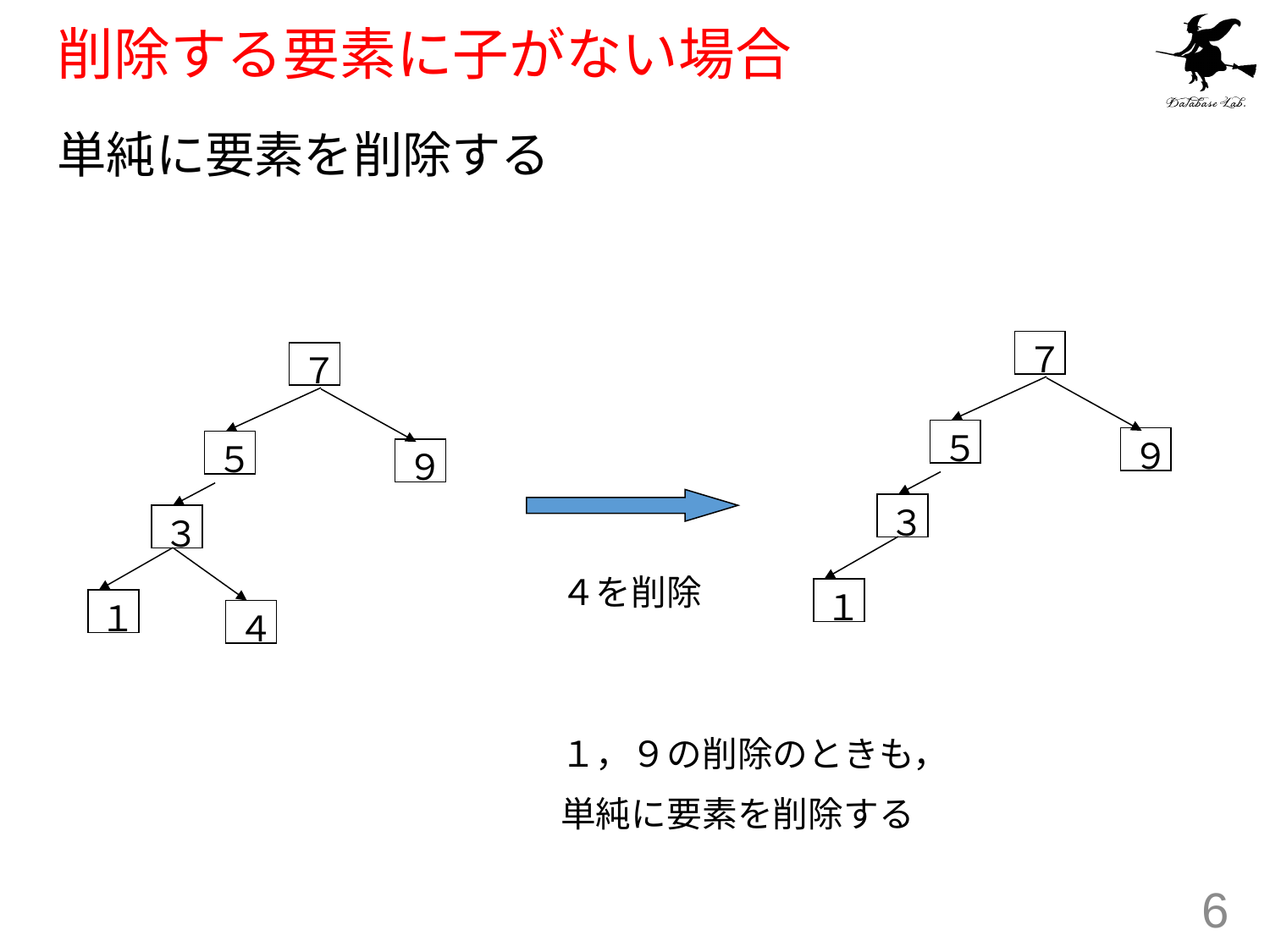

# 削除する要素に子がない場合
単純に要素を削除する
７
７

５
９

３

１
４

５
９

３

４を削除
１
１，９の削除のときも，
単純に要素を削除する
6